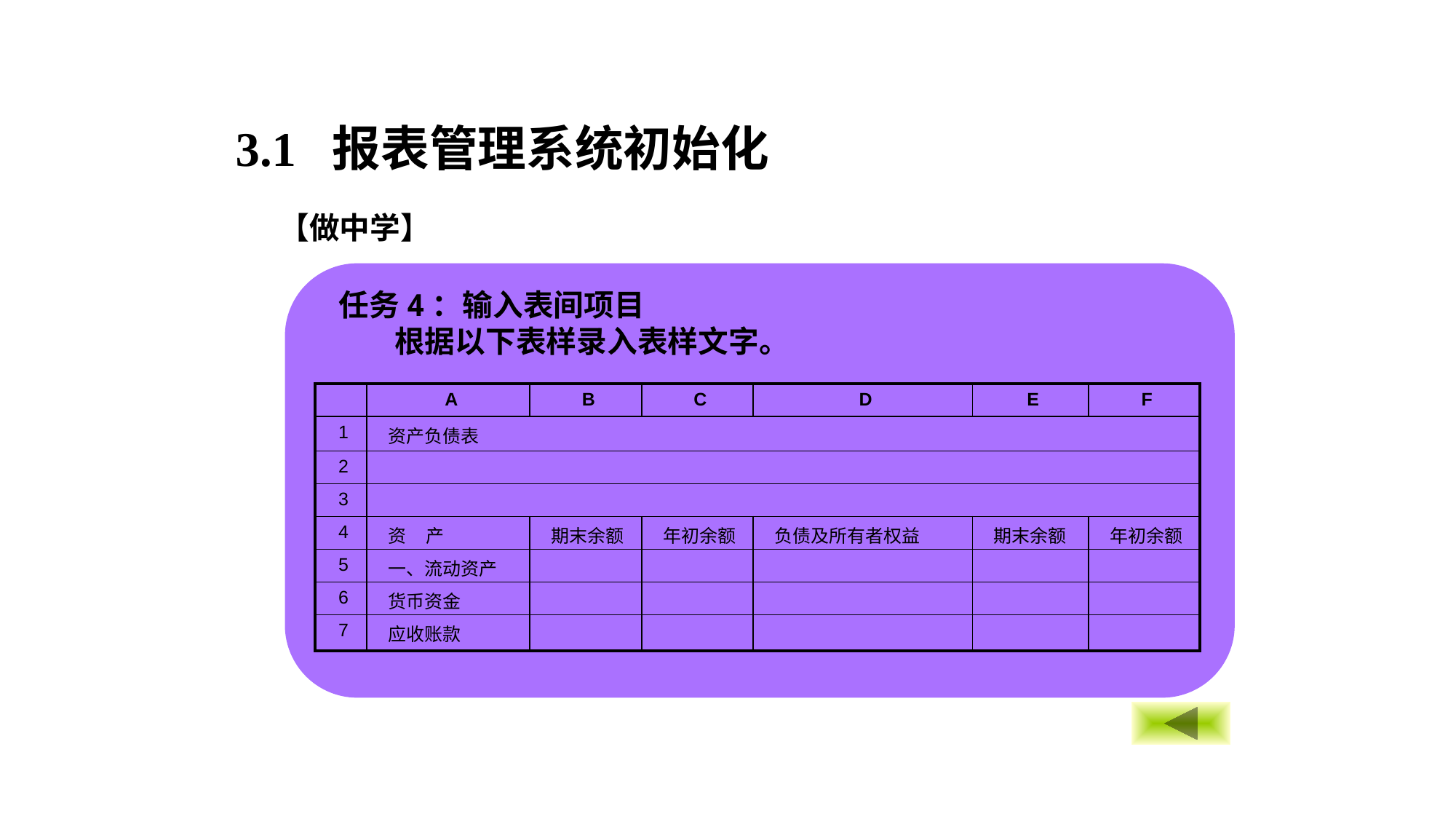

3.1  报表管理系统初始化
【做中学】

任务4：输入表间项目
       根据以下表样录入表样文字。
|  | A | B | C | D | E | F |
| --- | --- | --- | --- | --- | --- | --- |
| 1 | 资产负债表 |  |  |  |  |  |
| 2 |  |  |  |  |  |  |
| 3 |  |  |  |  |  |  |
| 4 | 资 产 | 期末余额 | 年初余额 | 负债及所有者权益 | 期末余额 | 年初余额 |
| 5 | 一、流动资产 |  |  |  |  |  |
| 6 | 货币资金 |  |  |  |  |  |
| 7 | 应收账款 |  |  |  |  |  |